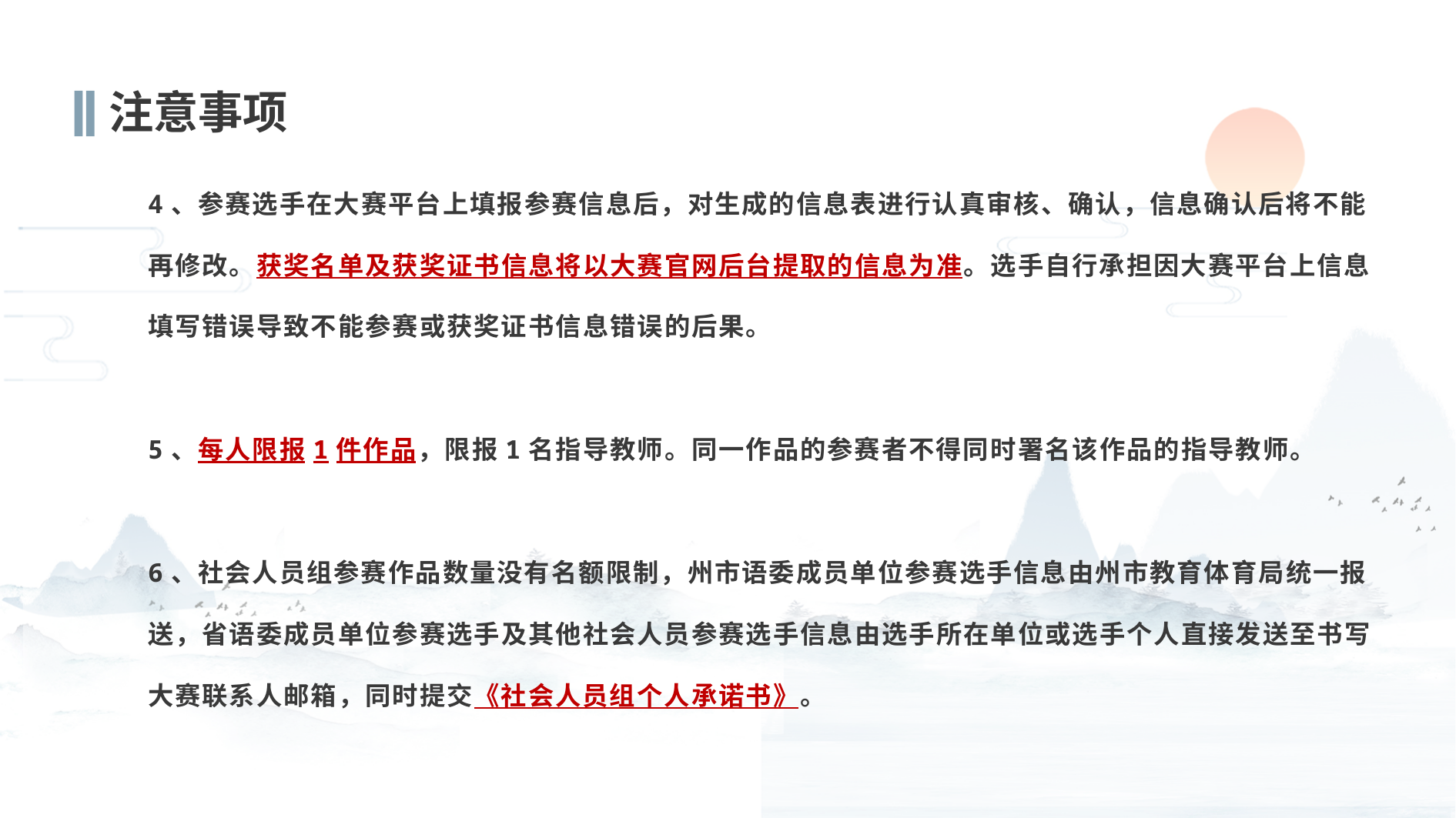

注意事项

4、参赛选手在大赛平台上填报参赛信息后，对生成的信息表进行认真审核、确认，信息确认后将不能再修改。获奖名单及获奖证书信息将以大赛官网后台提取的信息为准。选手自行承担因大赛平台上信息填写错误导致不能参赛或获奖证书信息错误的后果。

5、每人限报1件作品，限报1名指导教师。同一作品的参赛者不得同时署名该作品的指导教师。

6、社会人员组参赛作品数量没有名额限制，州市语委成员单位参赛选手信息由州市教育体育局统一报送，省语委成员单位参赛选手及其他社会人员参赛选手信息由选手所在单位或选手个人直接发送至书写大赛联系人邮箱，同时提交《社会人员组个人承诺书》。